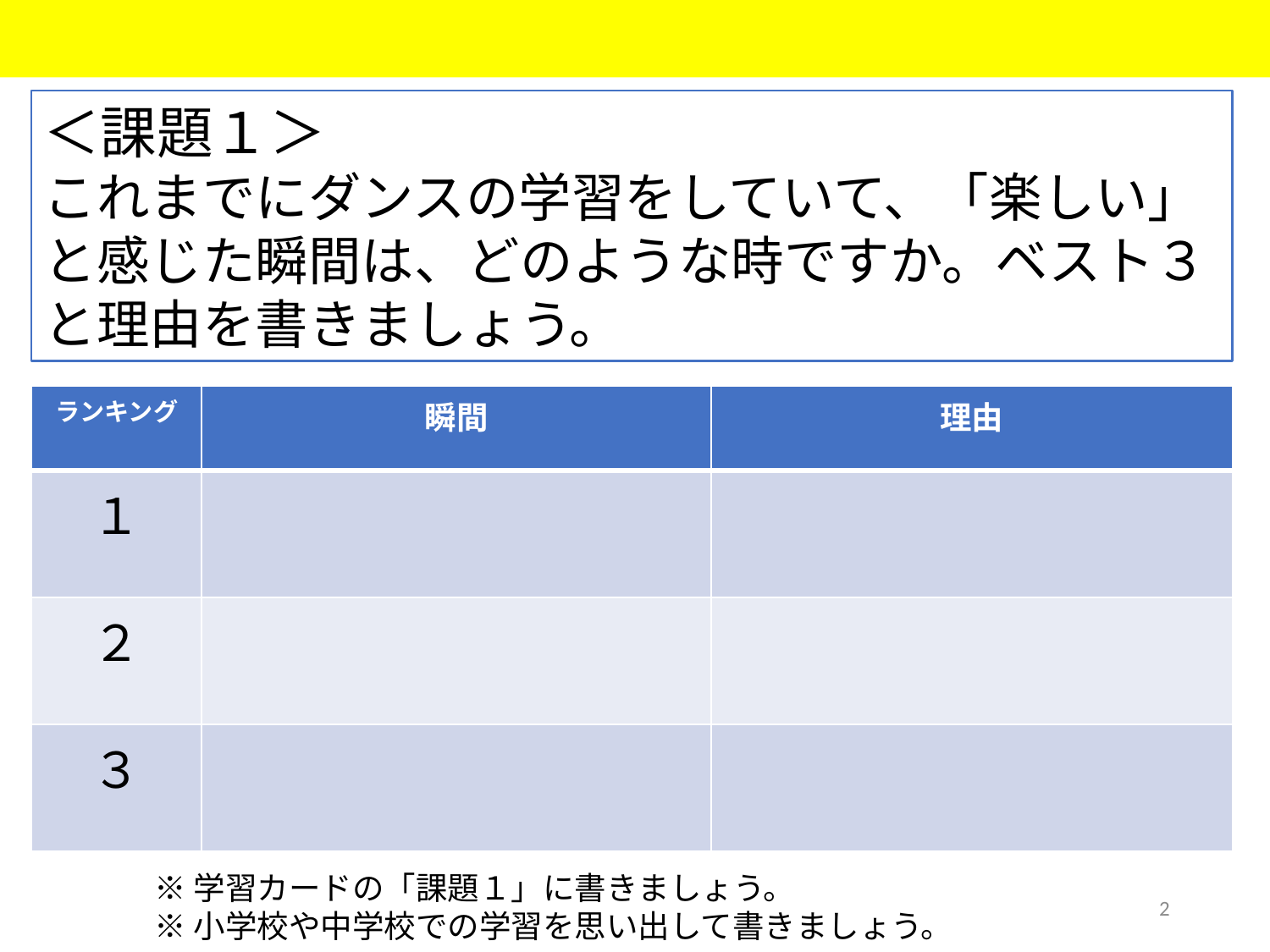

＜課題１＞
これまでにダンスの学習をしていて、「楽しい」と感じた瞬間は、どのような時ですか。ベスト３と理由を書きましょう。

| ランキング | 瞬間 | 理由 |
| --- | --- | --- |
| １ |  |  |
| ２ |  |  |
| ３ |  |  |
※学習カードの「課題１」に書きましょう。
※小学校や中学校での学習を思い出して書きましょう。
2